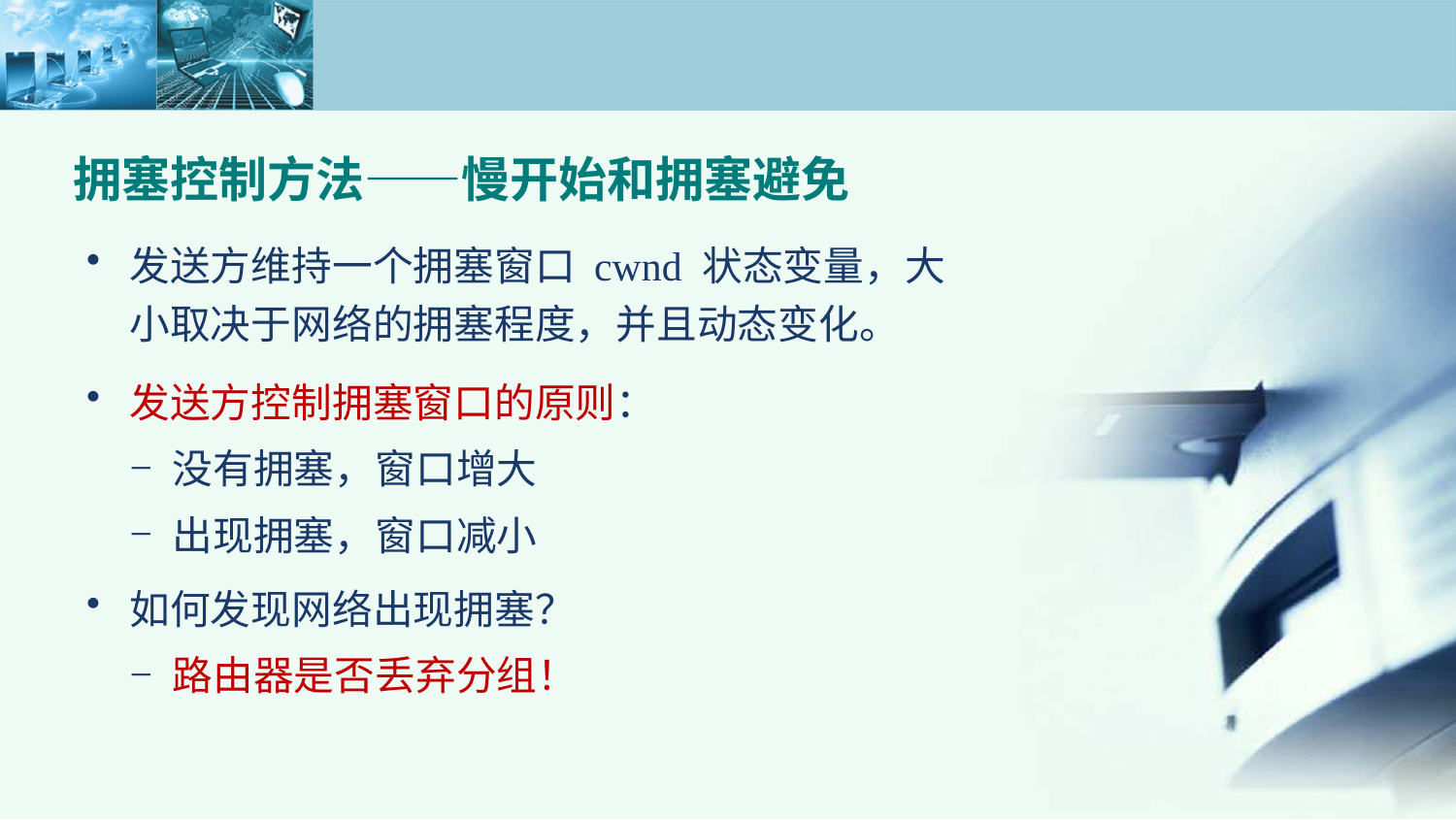

拥塞控制方法——慢开始和拥塞避免
发送方维持一个拥塞窗口 cwnd 状态变量，大小取决于网络的拥塞程度，并且动态变化。
发送方控制拥塞窗口的原则：
没有拥塞，窗口增大
出现拥塞，窗口减小
如何发现网络出现拥塞？
路由器是否丢弃分组！